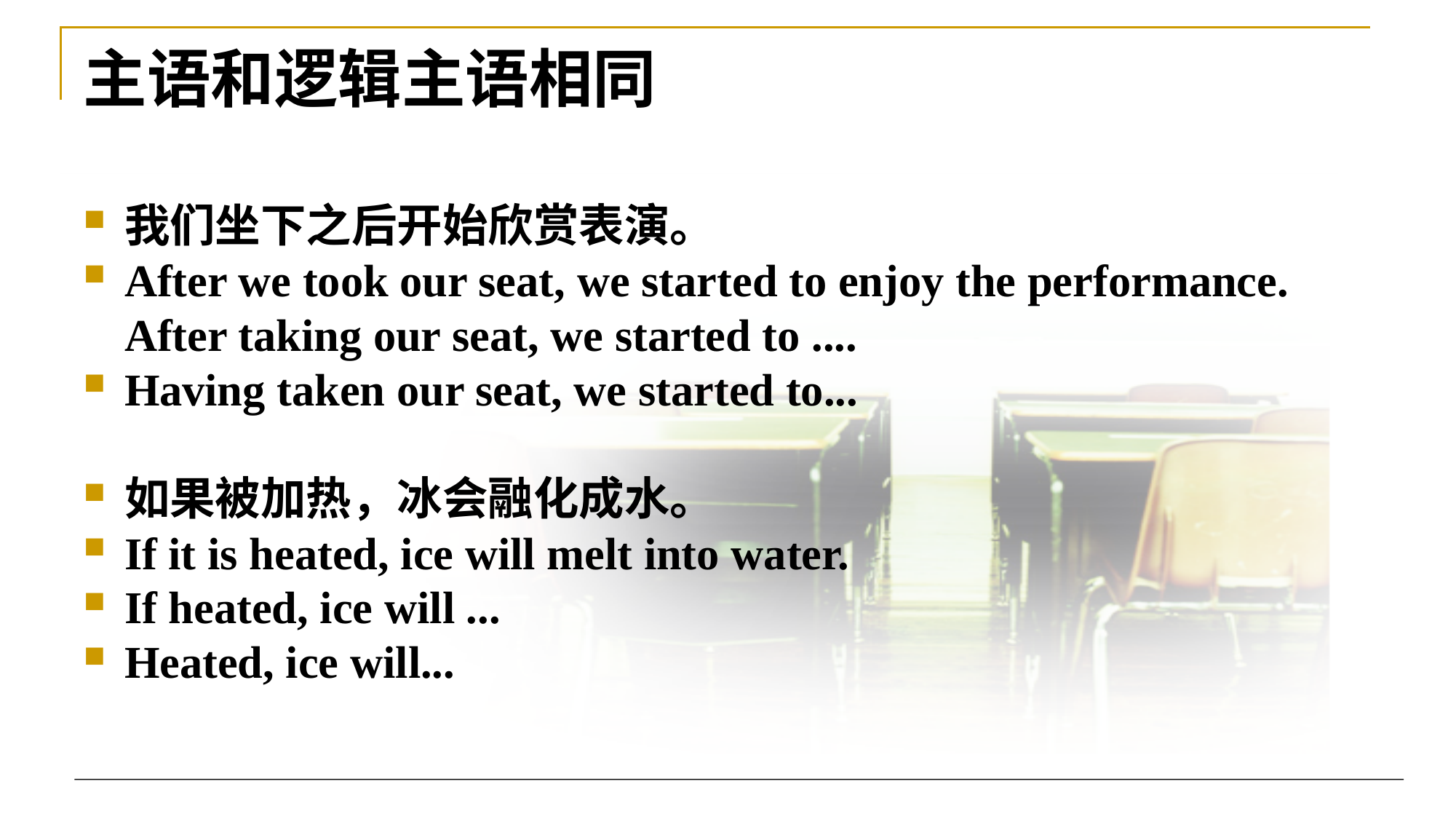

# 主语和逻辑主语相同
我们坐下之后开始欣赏表演。
After we took our seat, we started to enjoy the performance. After taking our seat, we started to ....
Having taken our seat, we started to...

如果被加热，冰会融化成水。
If it is heated, ice will melt into water.
If heated, ice will ...
Heated, ice will...